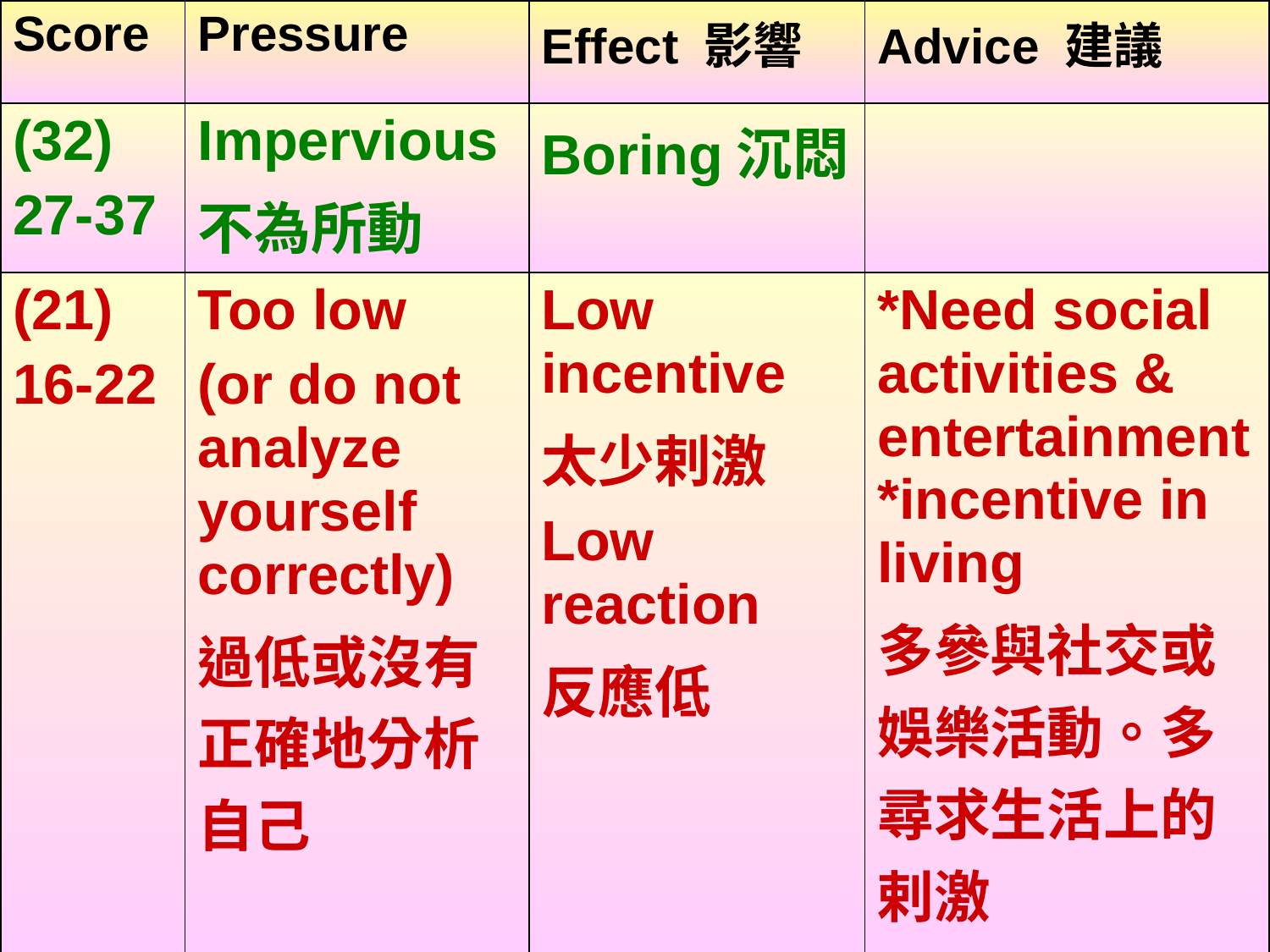

| Score | Pressure | Effect 影響 | Advice 建議 |
| --- | --- | --- | --- |
| (32) 27-37 | Impervious 不為所動 | Boring沉悶 |  |
| (21) 16-22 | Too low (or do not analyze yourself correctly) 過低或沒有正確地分析自己 | Low incentive 太少剌激 Low reaction 反應低 | \*Need social activities & entertainment \*incentive in living 多參與社交或娛樂活動。多尋求生活上的剌激 |
#
15